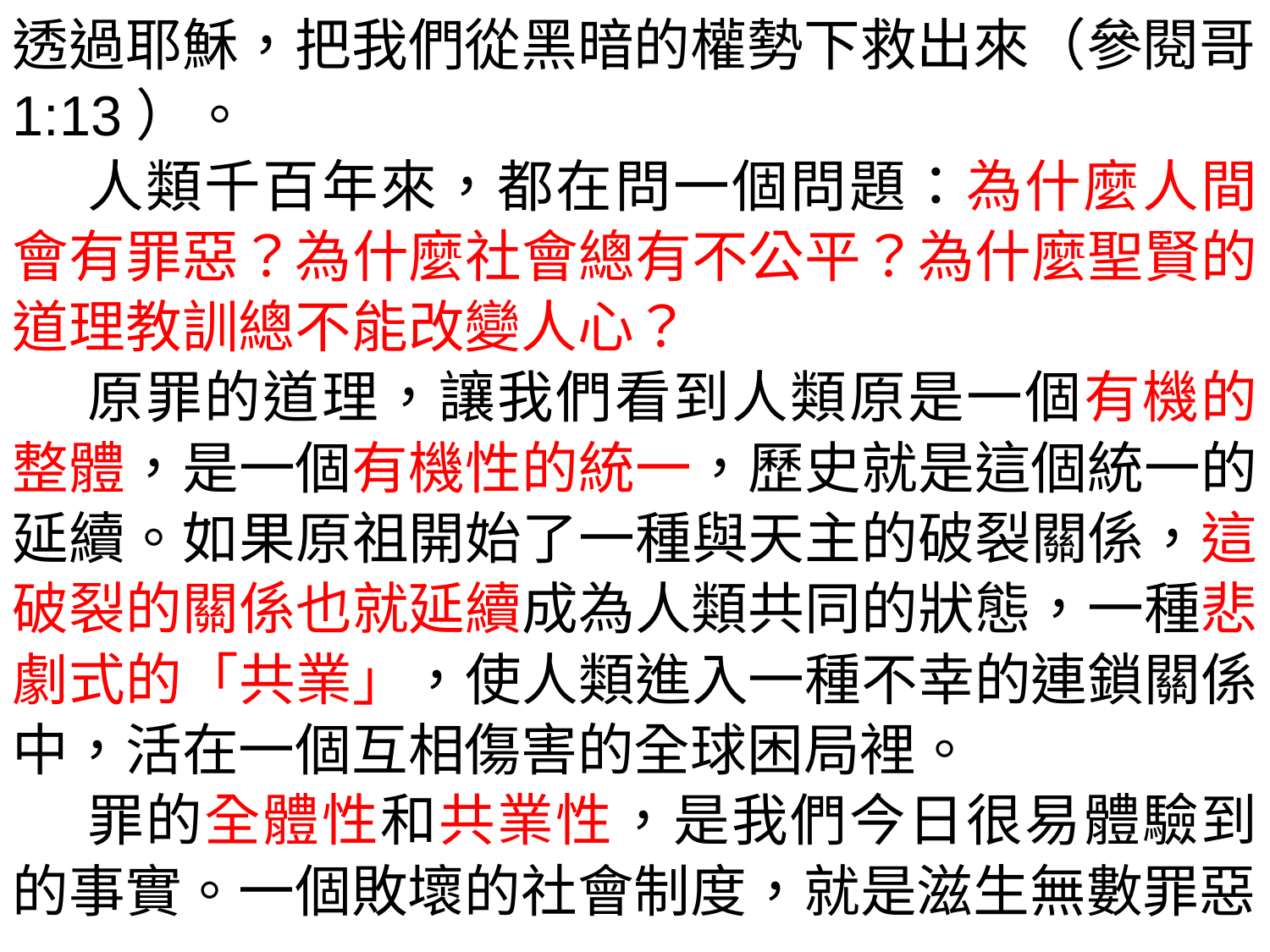

透過耶穌，把我們從黑暗的權勢下救出來（參閱哥1:13）。
    人類千百年來，都在問一個問題：為什麼人間會有罪惡？為什麼社會總有不公平？為什麼聖賢的道理教訓總不能改變人心？
    原罪的道理，讓我們看到人類原是一個有機的整體，是一個有機性的統一，歷史就是這個統一的延續。如果原祖開始了一種與天主的破裂關係，這破裂的關係也就延續成為人類共同的狀態，一種悲劇式的「共業」，使人類進入一種不幸的連鎖關係中，活在一個互相傷害的全球困局裡。
    罪的全體性和共業性，是我們今日很易體驗到的事實。一個敗壞的社會制度，就是滋生無數罪惡